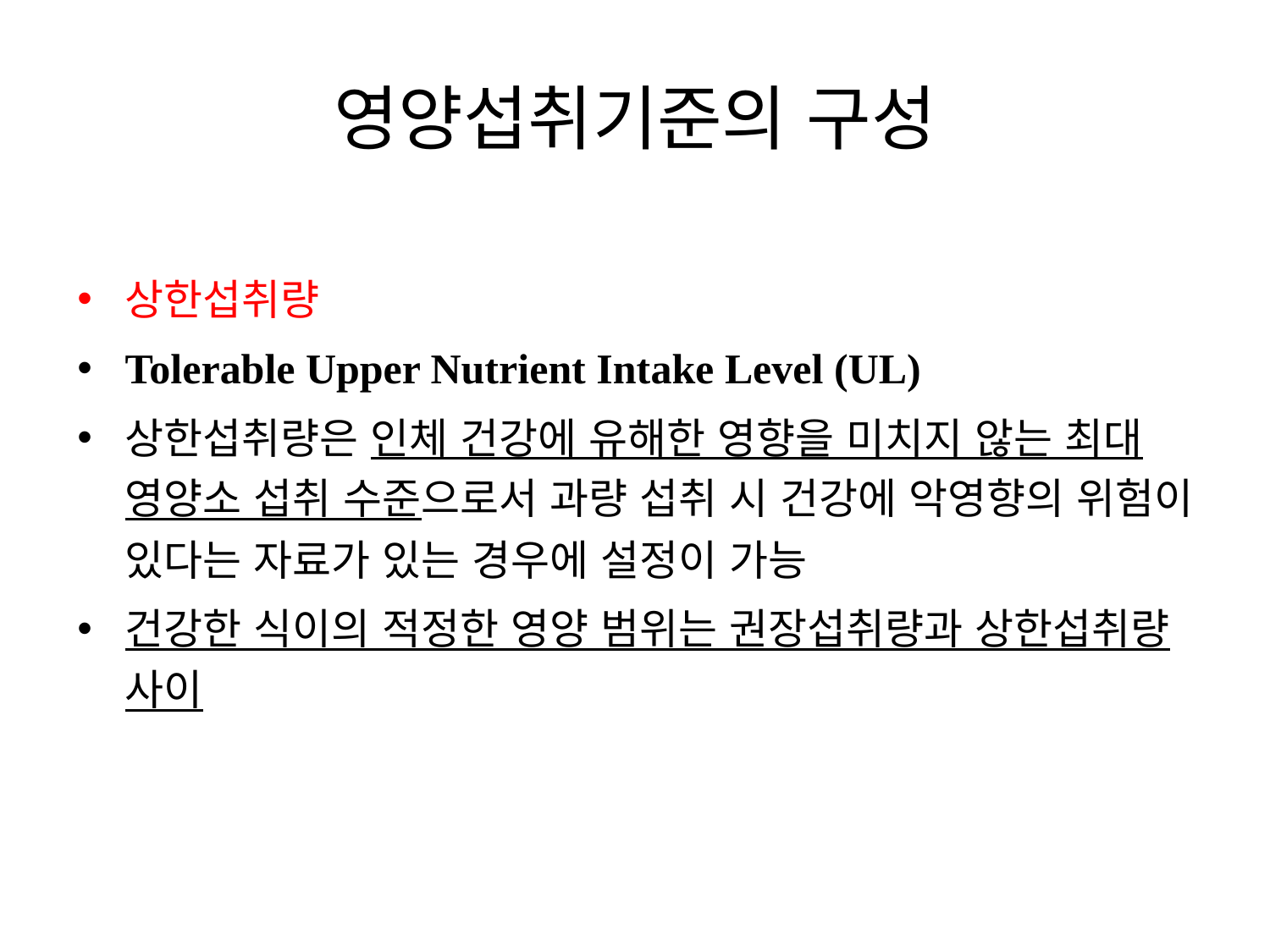

영양섭취기준의 구성
상한섭취량
Tolerable Upper Nutrient Intake Level (UL)
상한섭취량은 인체 건강에 유해한 영향을 미치지 않는 최대 영양소 섭취 수준으로서 과량 섭취 시 건강에 악영향의 위험이 있다는 자료가 있는 경우에 설정이 가능
건강한 식이의 적정한 영양 범위는 권장섭취량과 상한섭취량 사이